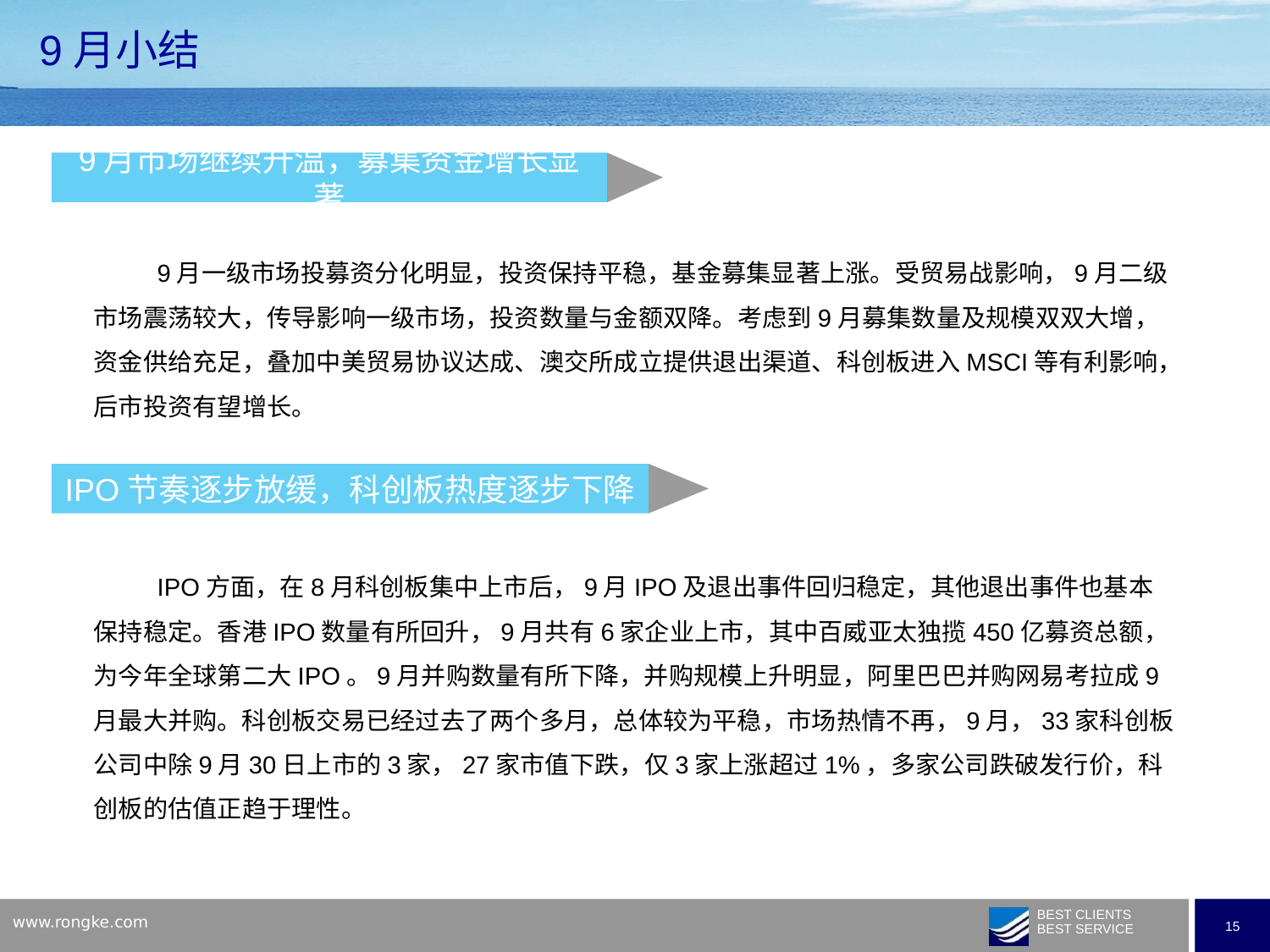

9月小结
9月市场继续升温，募集资金增长显著

9月一级市场投募资分化明显，投资保持平稳，基金募集显著上涨。受贸易战影响，9月二级市场震荡较大，传导影响一级市场，投资数量与金额双降。考虑到9月募集数量及规模双双大增，资金供给充足，叠加中美贸易协议达成、澳交所成立提供退出渠道、科创板进入MSCI等有利影响，后市投资有望增长。
IPO节奏逐步放缓，科创板热度逐步下降

IPO方面，在8月科创板集中上市后，9月IPO及退出事件回归稳定，其他退出事件也基本保持稳定。香港IPO数量有所回升，9月共有6家企业上市，其中百威亚太独揽450亿募资总额，为今年全球第二大IPO。9月并购数量有所下降，并购规模上升明显，阿里巴巴并购网易考拉成9月最大并购。科创板交易已经过去了两个多月，总体较为平稳，市场热情不再，9月，33家科创板公司中除9月30日上市的3家，27家市值下跌，仅3家上涨超过1%，多家公司跌破发行价，科创板的估值正趋于理性。